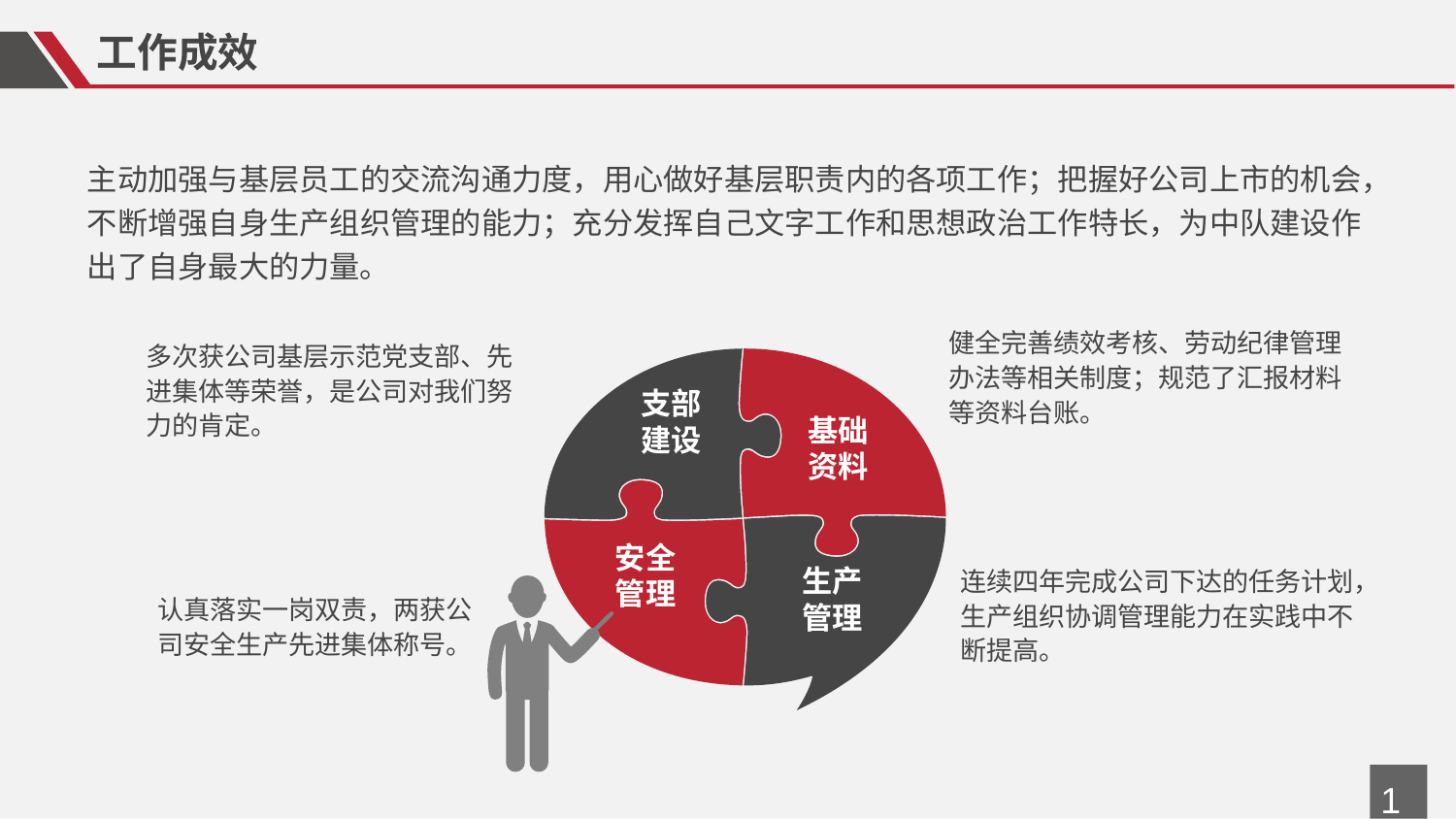

工作成效
主动加强与基层员工的交流沟通力度，用心做好基层职责内的各项工作；把握好公司上市的机会，不断增强自身生产组织管理的能力；充分发挥自己文字工作和思想政治工作特长，为中队建设作出了自身最大的力量。
健全完善绩效考核、劳动纪律管理办法等相关制度；规范了汇报材料等资料台账。
多次获公司基层示范党支部、先进集体等荣誉，是公司对我们努力的肯定。

支部
建设

基础
资料

安全
管理

生产
管理
连续四年完成公司下达的任务计划，生产组织协调管理能力在实践中不断提高。

认真落实一岗双责，两获公司安全生产先进集体称号。
17